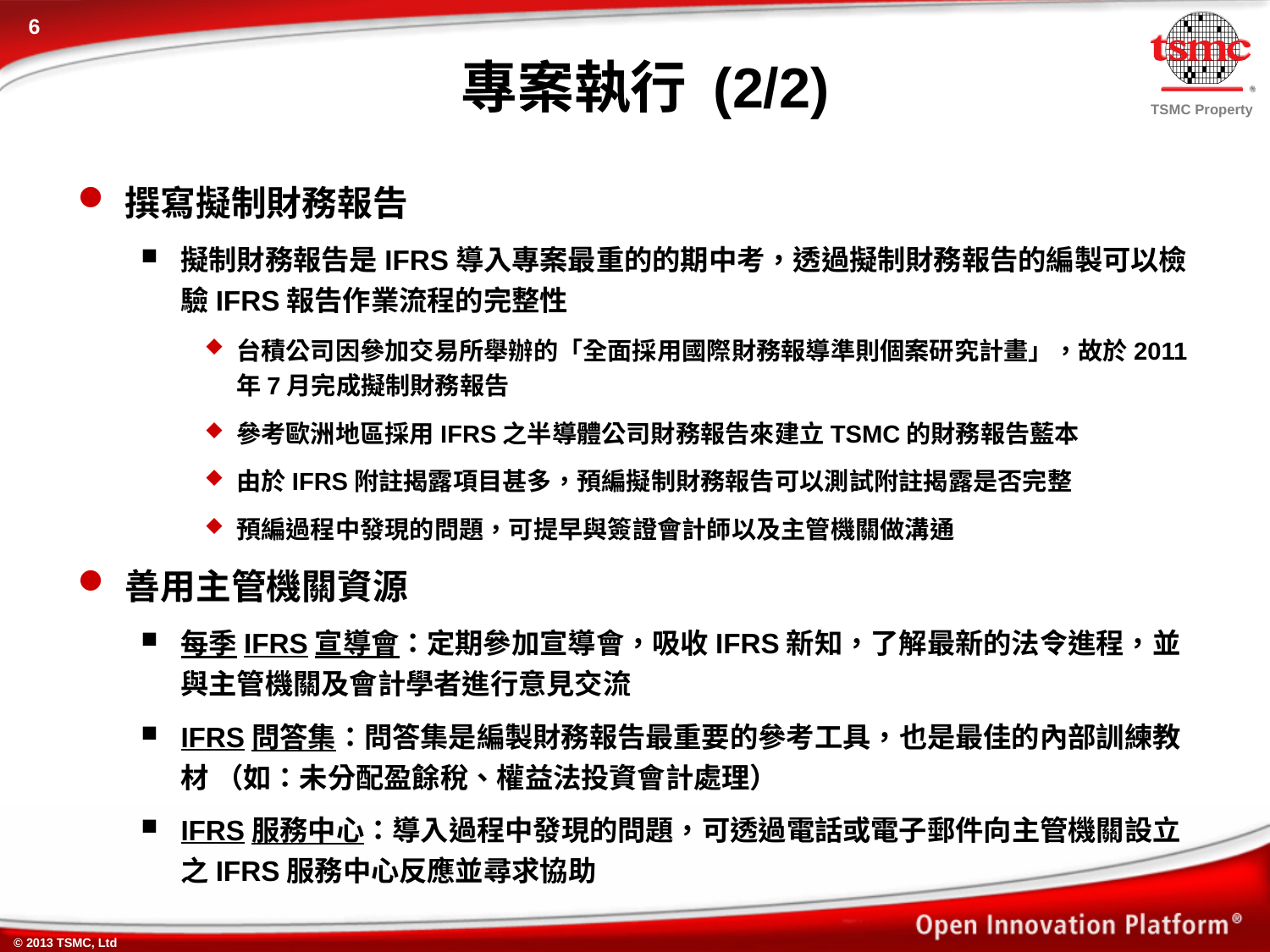

# 專案執行 (2/2)
撰寫擬制財務報告
擬制財務報告是IFRS導入專案最重的的期中考，透過擬制財務報告的編製可以檢驗IFRS報告作業流程的完整性
台積公司因參加交易所舉辦的「全面採用國際財務報導準則個案研究計畫」，故於2011年7月完成擬制財務報告
參考歐洲地區採用IFRS之半導體公司財務報告來建立TSMC的財務報告藍本
由於IFRS附註揭露項目甚多，預編擬制財務報告可以測試附註揭露是否完整
預編過程中發現的問題，可提早與簽證會計師以及主管機關做溝通
善用主管機關資源
每季IFRS宣導會：定期參加宣導會，吸收IFRS新知，了解最新的法令進程，並與主管機關及會計學者進行意見交流
IFRS問答集：問答集是編製財務報告最重要的參考工具，也是最佳的內部訓練教材 （如：未分配盈餘稅、權益法投資會計處理）
IFRS服務中心：導入過程中發現的問題，可透過電話或電子郵件向主管機關設立之IFRS服務中心反應並尋求協助